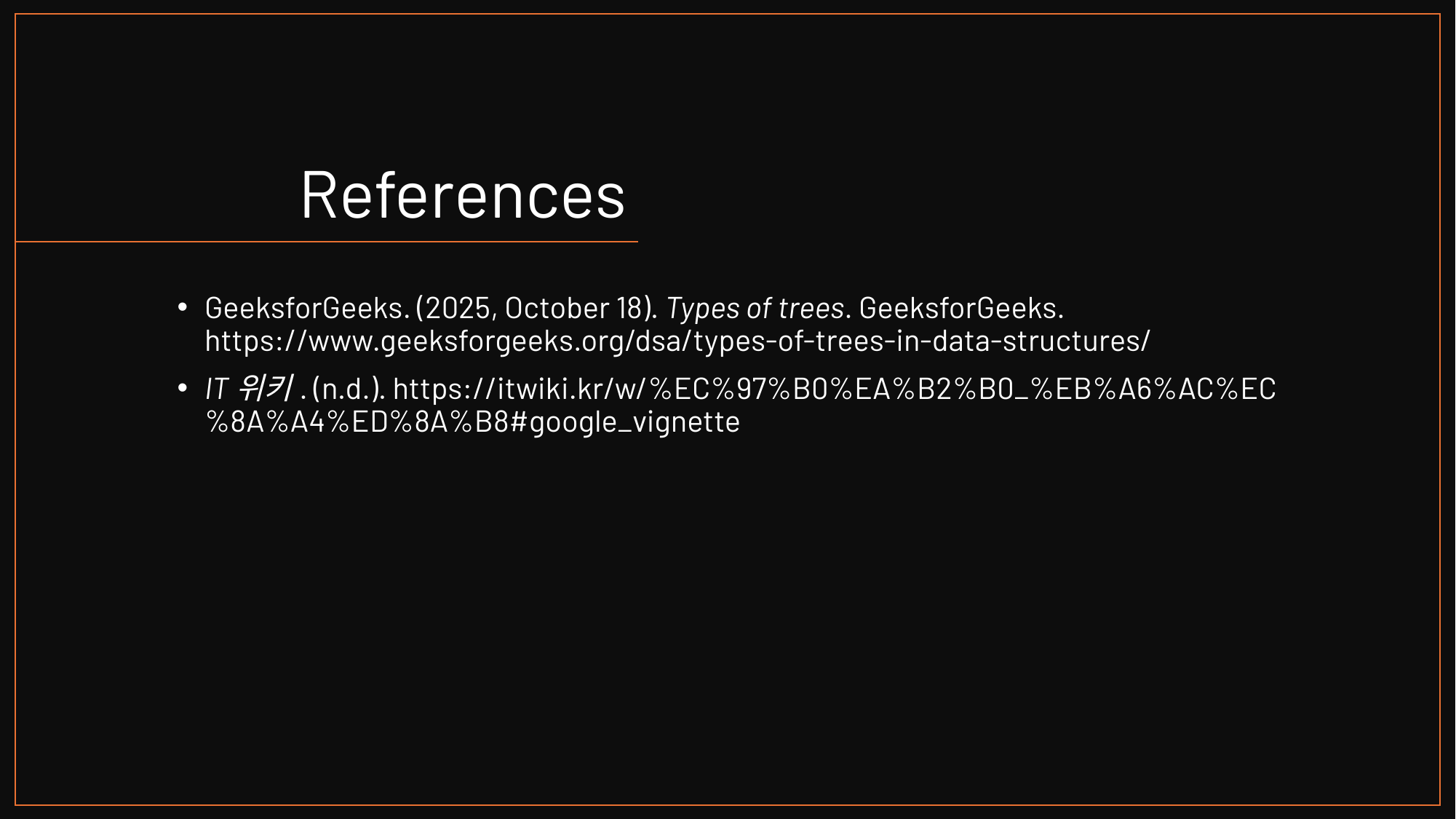

# References
GeeksforGeeks. (2025, October 18). Types of trees. GeeksforGeeks. https://www.geeksforgeeks.org/dsa/types-of-trees-in-data-structures/
IT위키. (n.d.). https://itwiki.kr/w/%EC%97%B0%EA%B2%B0_%EB%A6%AC%EC%8A%A4%ED%8A%B8#google_vignette